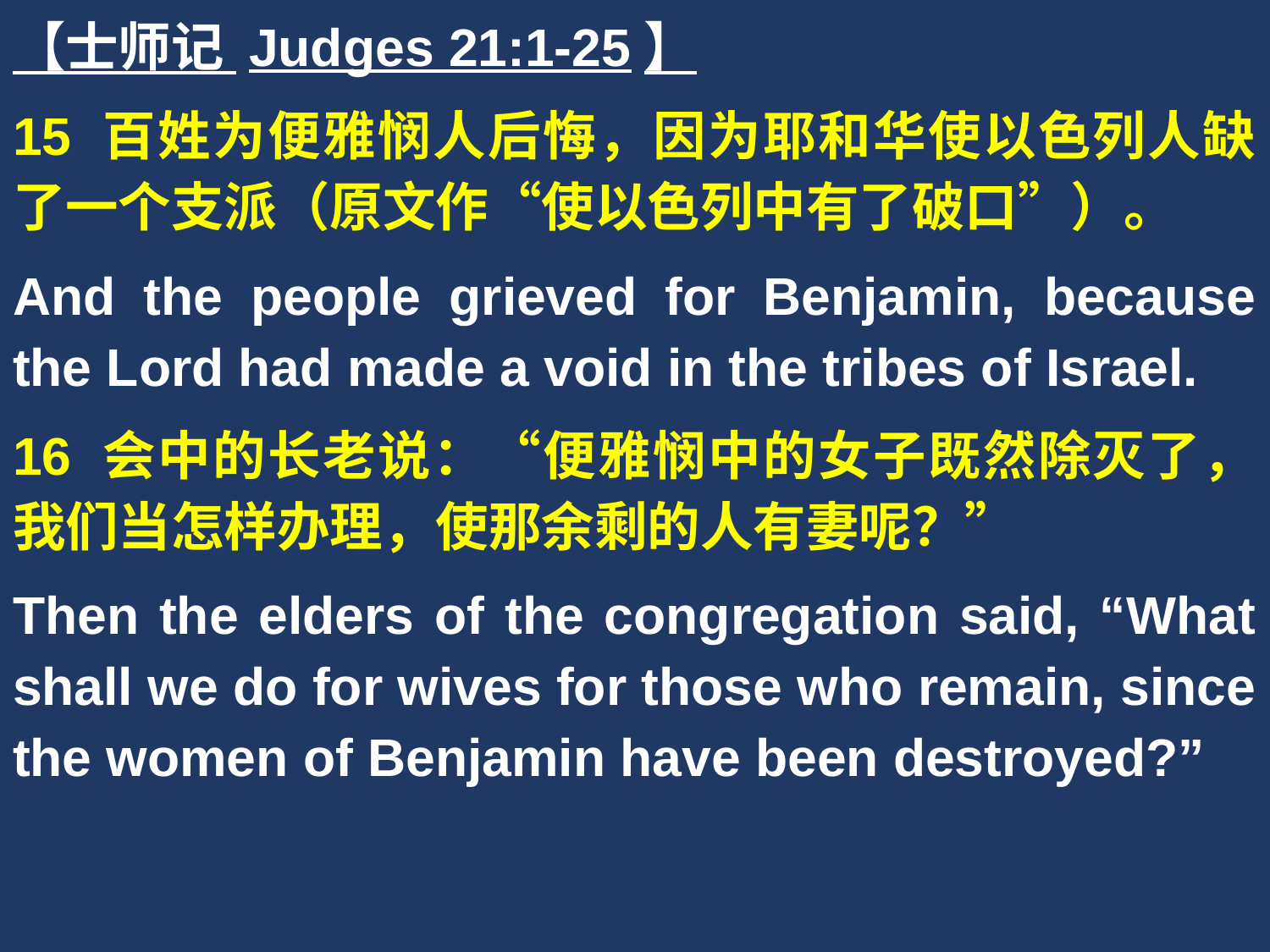

【士师记 Judges 21:1-25】
15 百姓为便雅悯人后悔，因为耶和华使以色列人缺了一个支派（原文作“使以色列中有了破口”）。
And the people grieved for Benjamin, because the Lord had made a void in the tribes of Israel.
16 会中的长老说：“便雅悯中的女子既然除灭了，我们当怎样办理，使那余剩的人有妻呢？”
Then the elders of the congregation said, “What shall we do for wives for those who remain, since the women of Benjamin have been destroyed?”